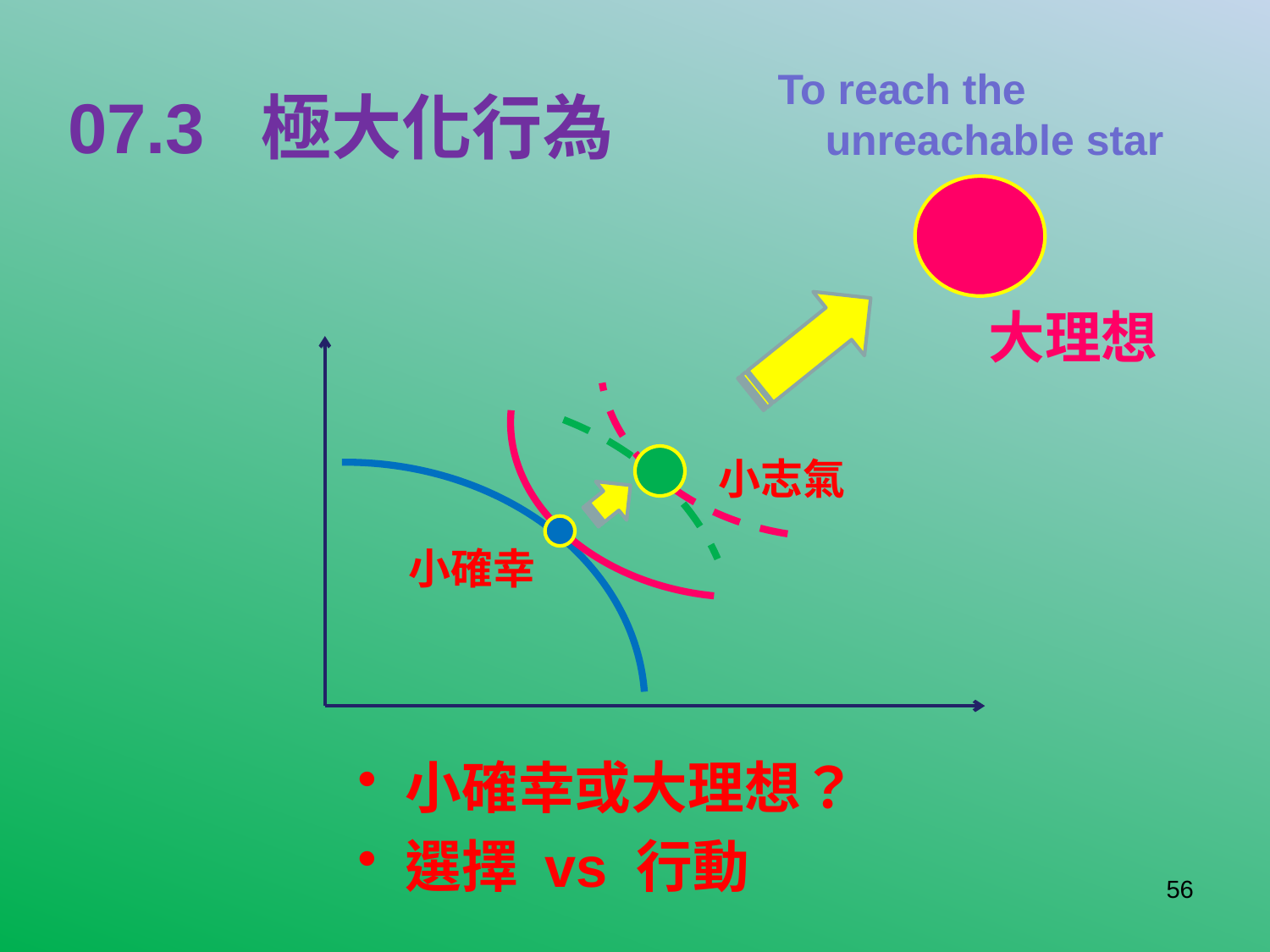

# 07.3  極大化行為
To reach the unreachable star

大理想

小志氣

小確幸
小確幸或大理想？
選擇 vs 行動
56